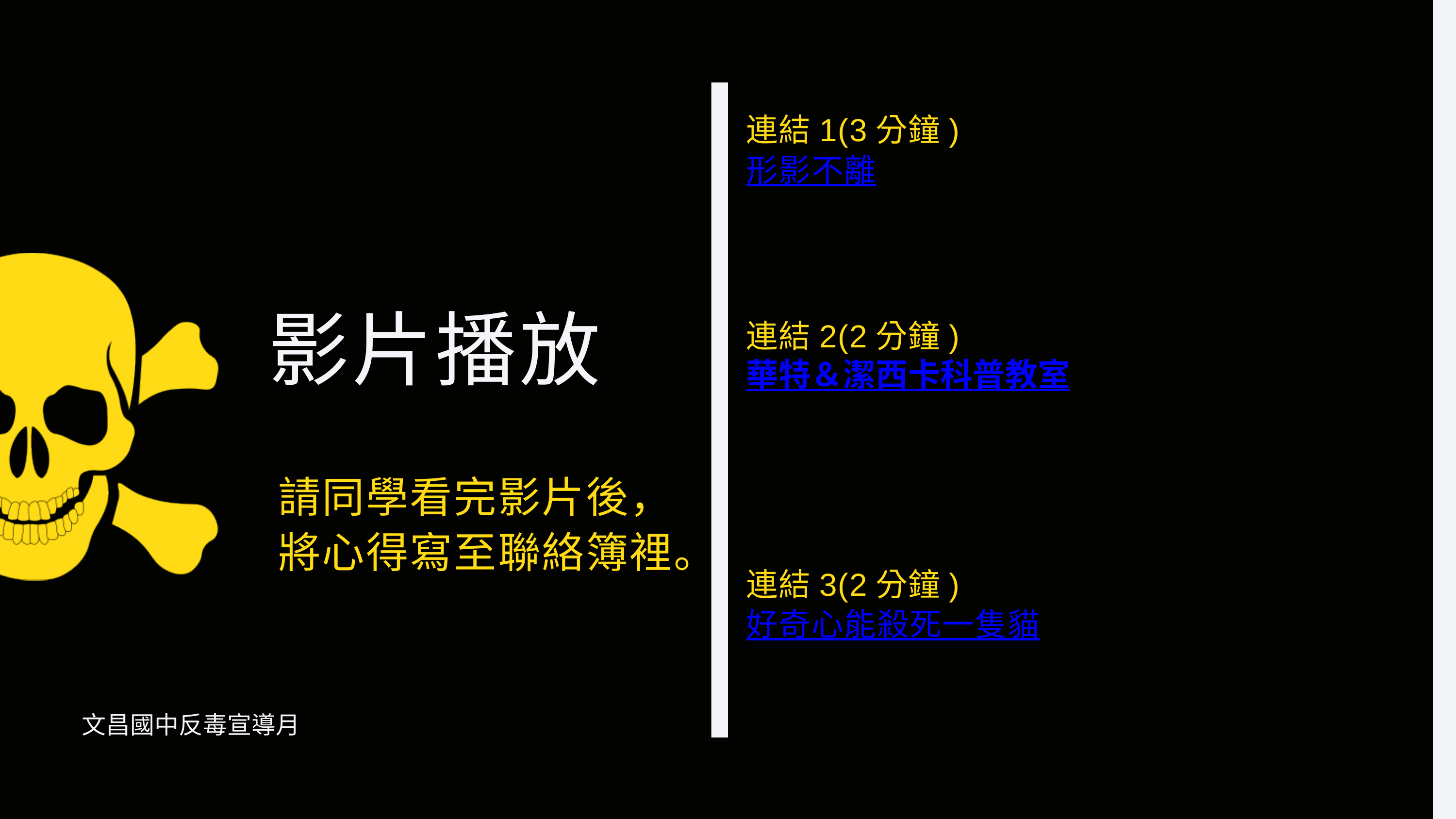

連結1(3分鐘)
形影不離

影片播放
連結2(2分鐘)
華特＆潔西卡科普教室
請同學看完影片後，
將心得寫至聯絡簿裡。
連結3(2分鐘)
好奇心能殺死一隻貓
文昌國中反毒宣導月